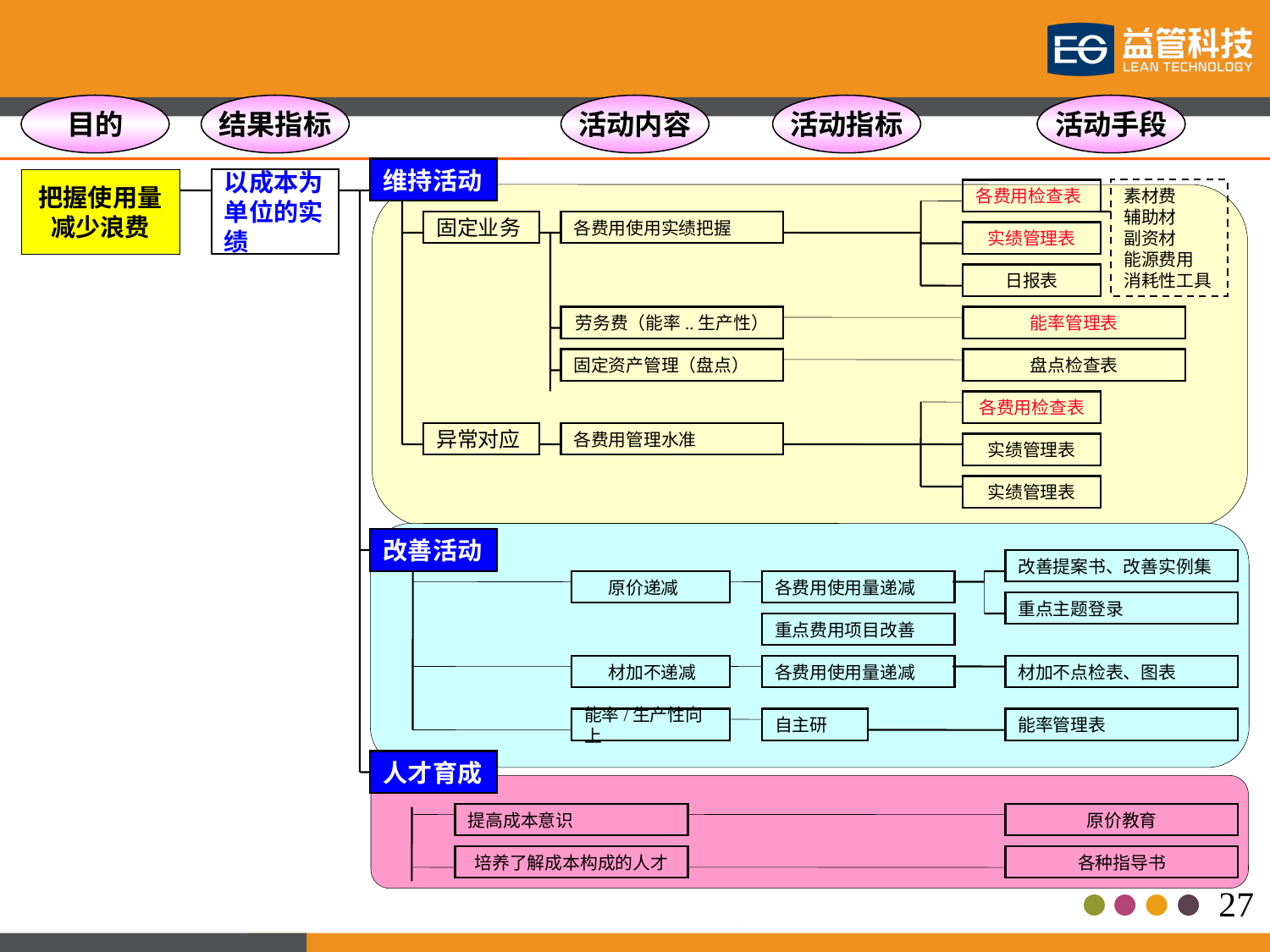

目的
结果指标
活动内容
活动指标
活动手段

维持活动
把握使用量
减少浪费
以成本为单位的实绩
各费用检查表
素材费
辅助材
副资材
能源费用
消耗性工具

固定业务
各费用使用实绩把握

实绩管理表

日报表

劳务费（能率..生产性）
能率管理表

固定资产管理（盘点）
盘点检查表

各费用检查表

异常对应
各费用管理水准
实绩管理表

实绩管理表

改善活动

改善提案书、改善实例集

     原价递减
各费用使用量递减

重点主题登录
重点费用项目改善

     材加不递减
各费用使用量递减
材加不点检表、图表

能率/生产性向上
自主研
能率管理表

人才育成

提高成本意识
原价教育

培养了解成本构成的人才
各种指导书